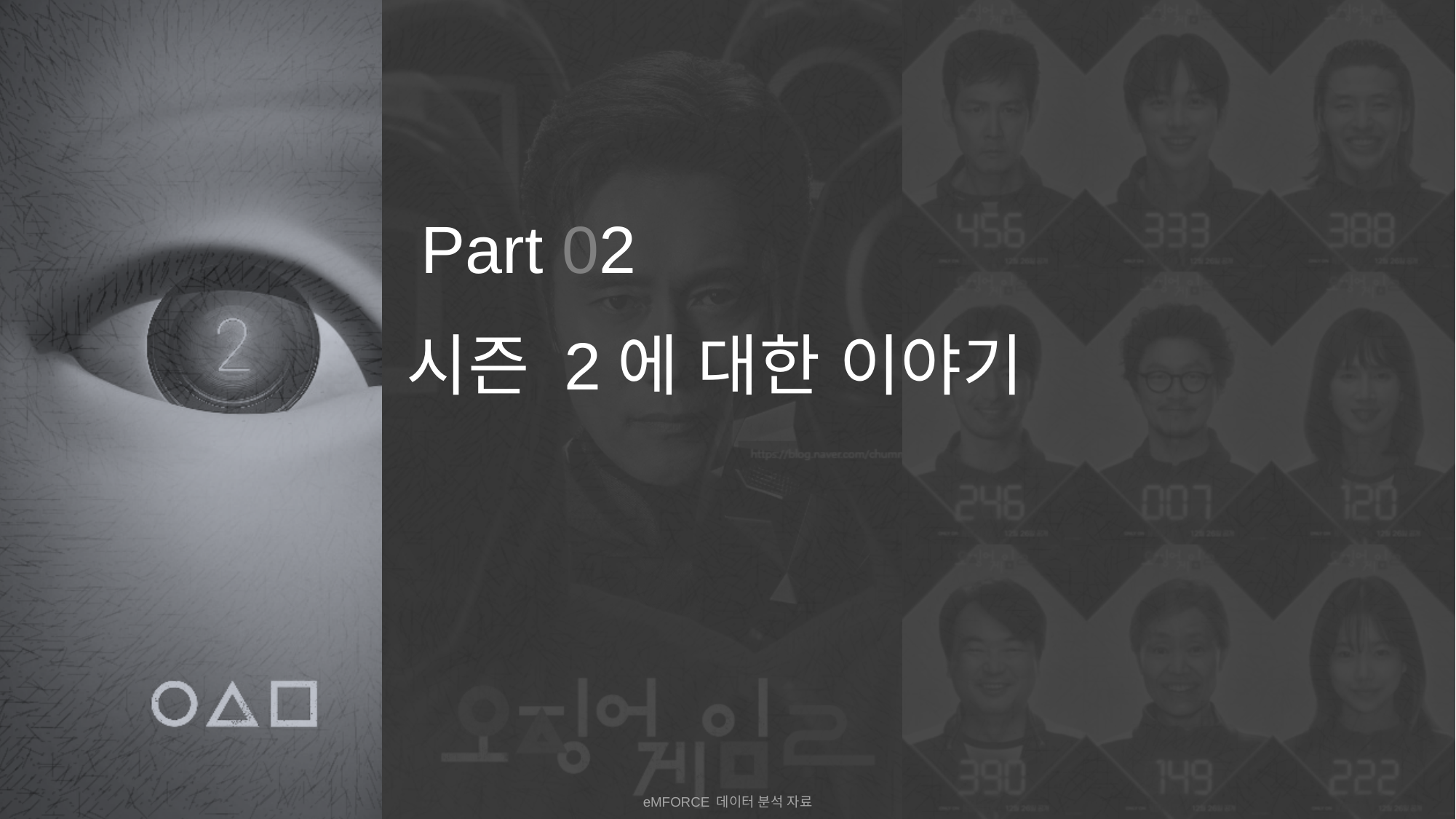

Part 02
시즌 2에 대한 이야기
eMFORCE 데이터 분석 자료
11